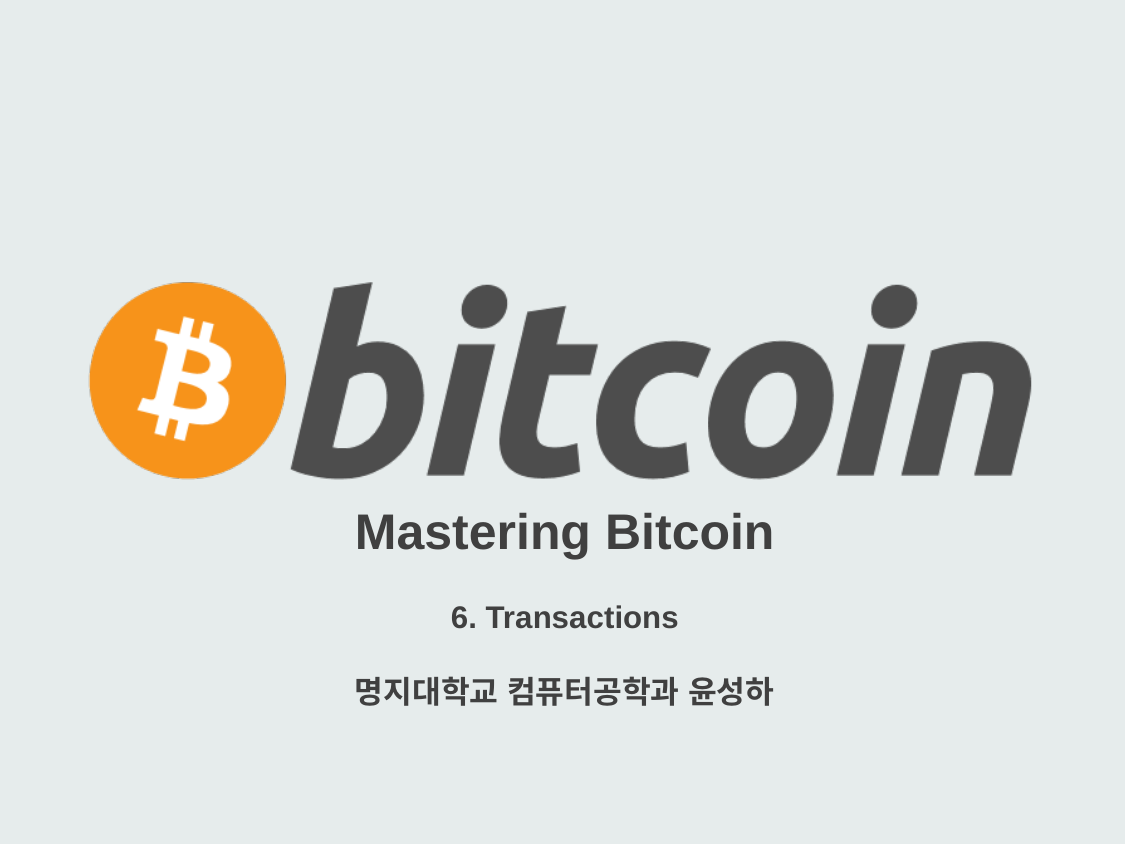

Mastering Bitcoin

6. Transactions

명지대학교 컴퓨터공학과 윤성하